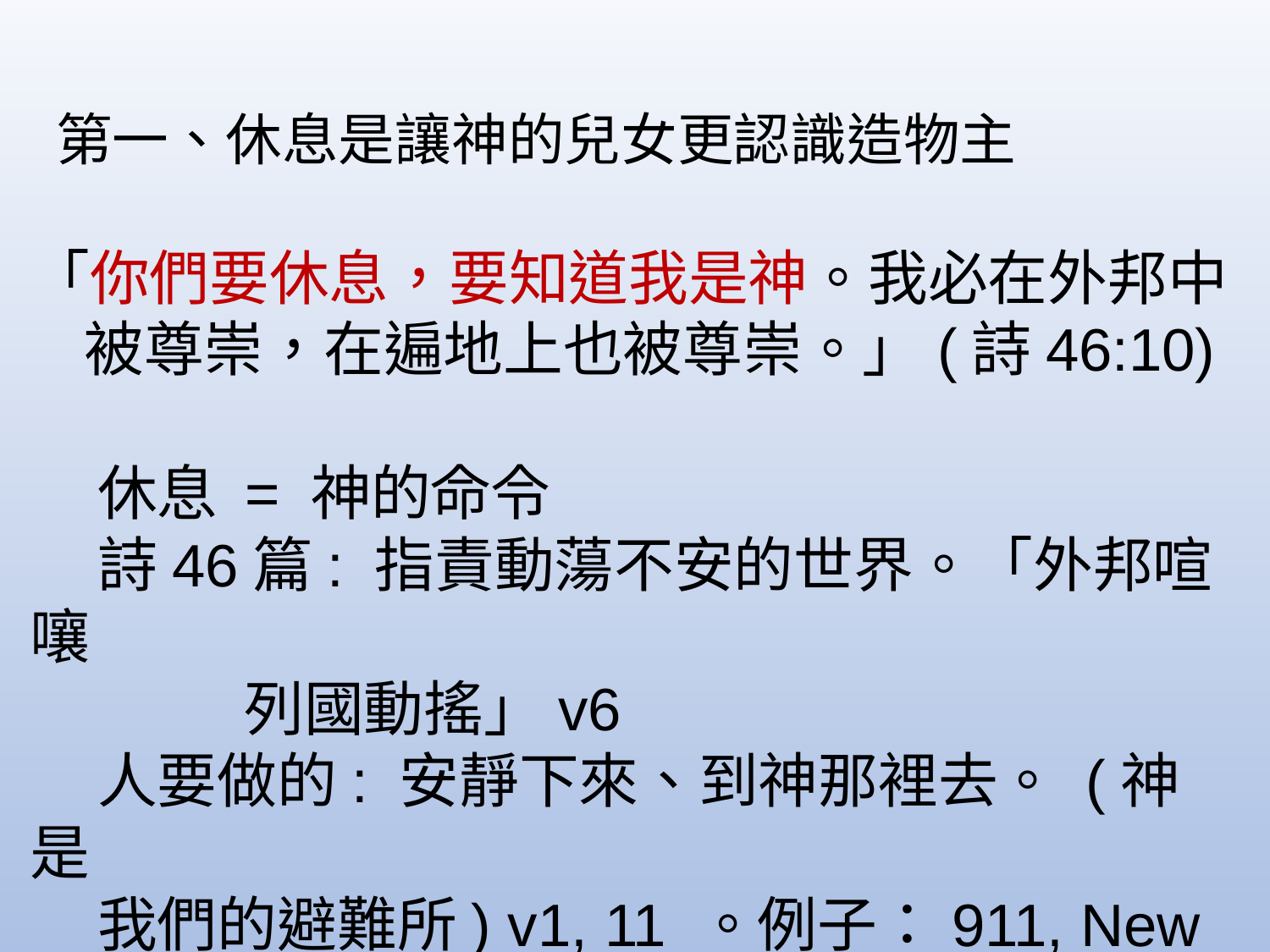

第一、休息是讓神的兒女更認識造物主

「你們要休息，要知道我是神。我必在外邦中
   被尊崇，在遍地上也被尊崇。」(詩46:10)

    休息 = 神的命令
    詩46篇: 指責動蕩不安的世界。「外邦喧嚷
               列國動搖」v6
    人要做的: 安靜下來、到神那裡去。 (神是
    我們的避難所) v1, 11 。例子：911, New
    York 世貿大樓被炸